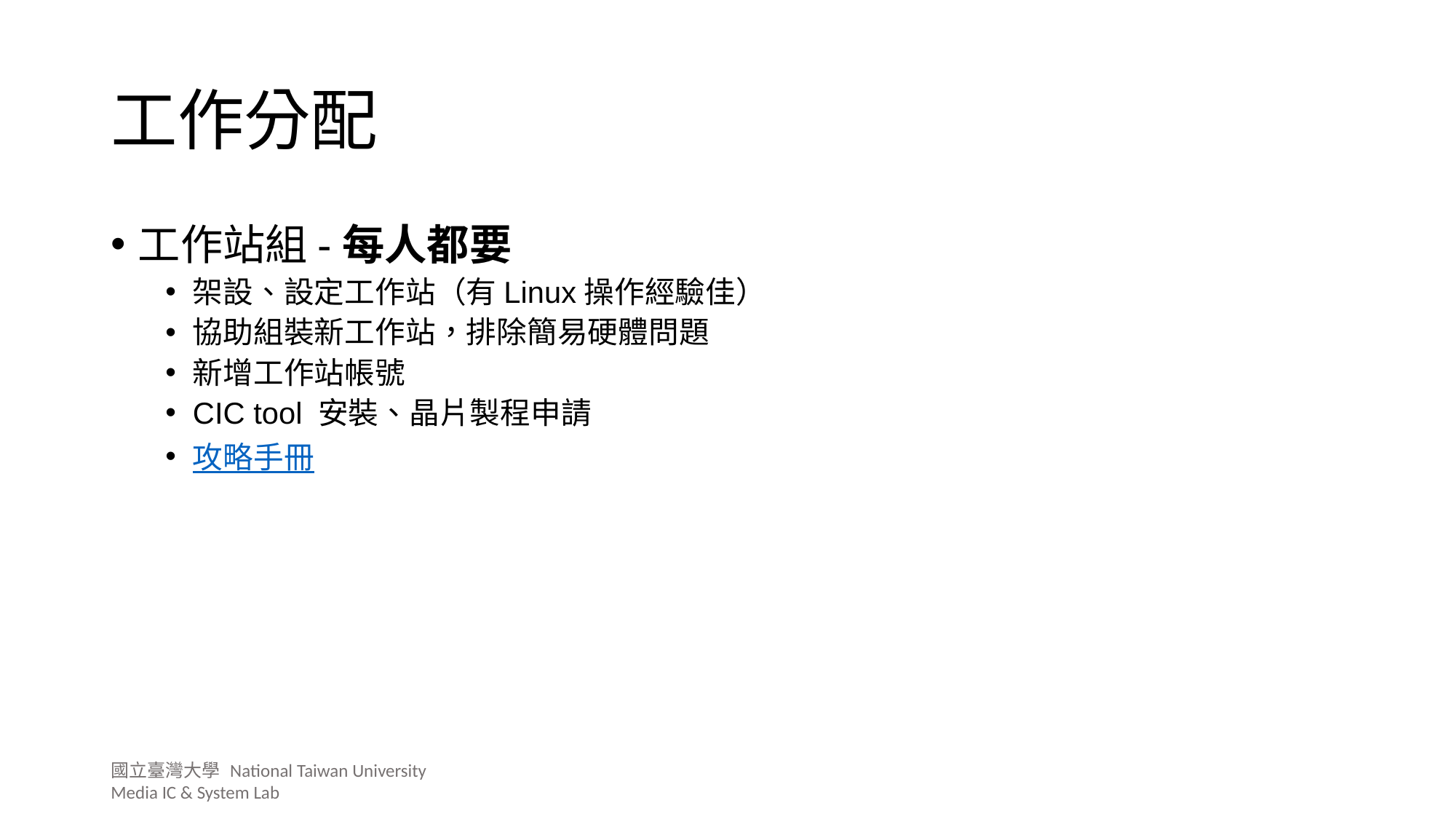

# 工作分配
工作站組-每人都要
架設、設定工作站（有Linux操作經驗佳）
協助組裝新工作站，排除簡易硬體問題
新增工作站帳號
CIC tool 安裝、晶片製程申請
攻略手冊
國立臺灣大學 National Taiwan University Media IC & System Lab